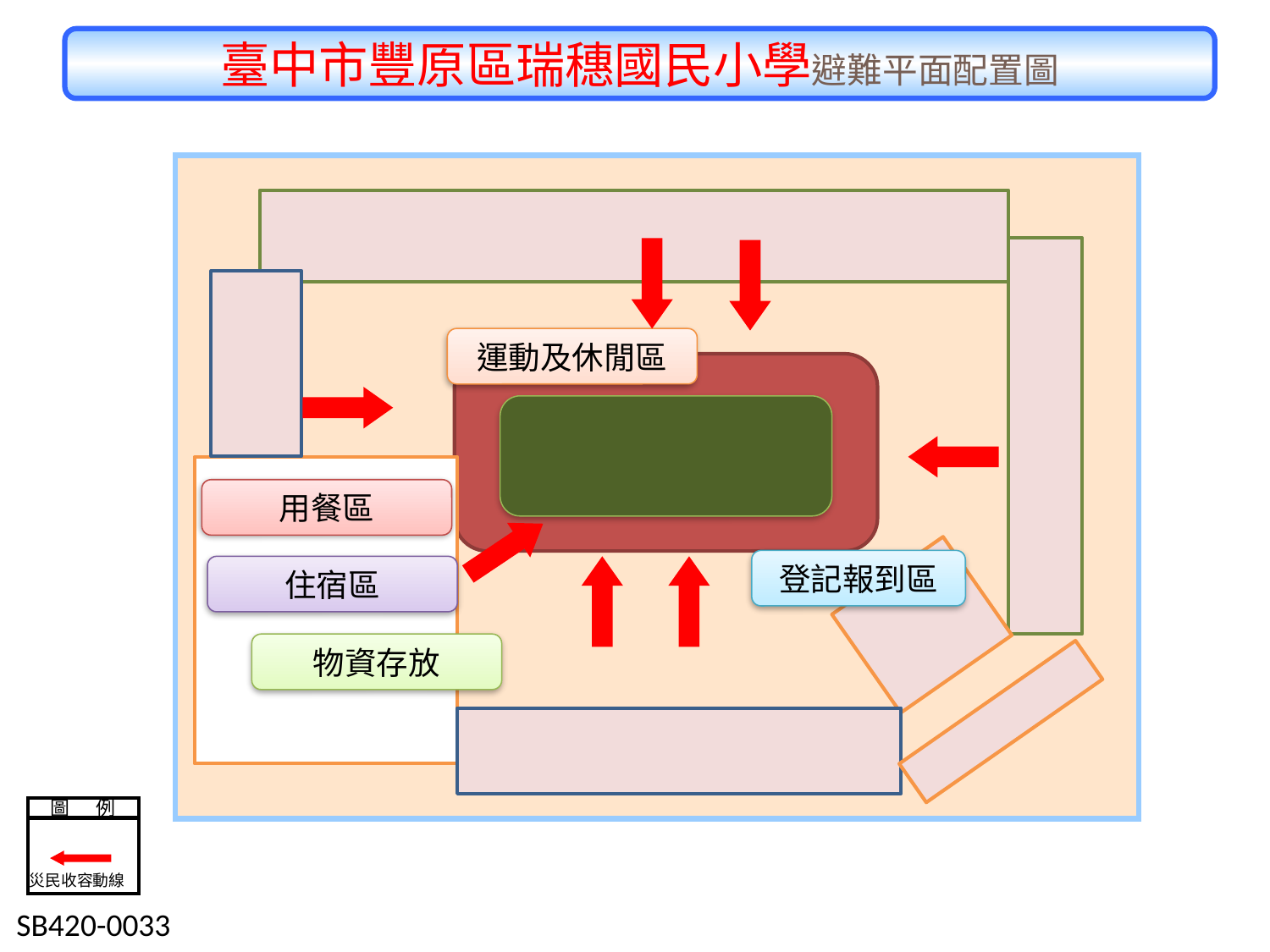

臺中市豐原區瑞穗國民小學避難平面配置圖

運動及休閒區

用餐區

登記報到區
住宿區

物資存放

圖      例

災民收容動線
      SB420-0033